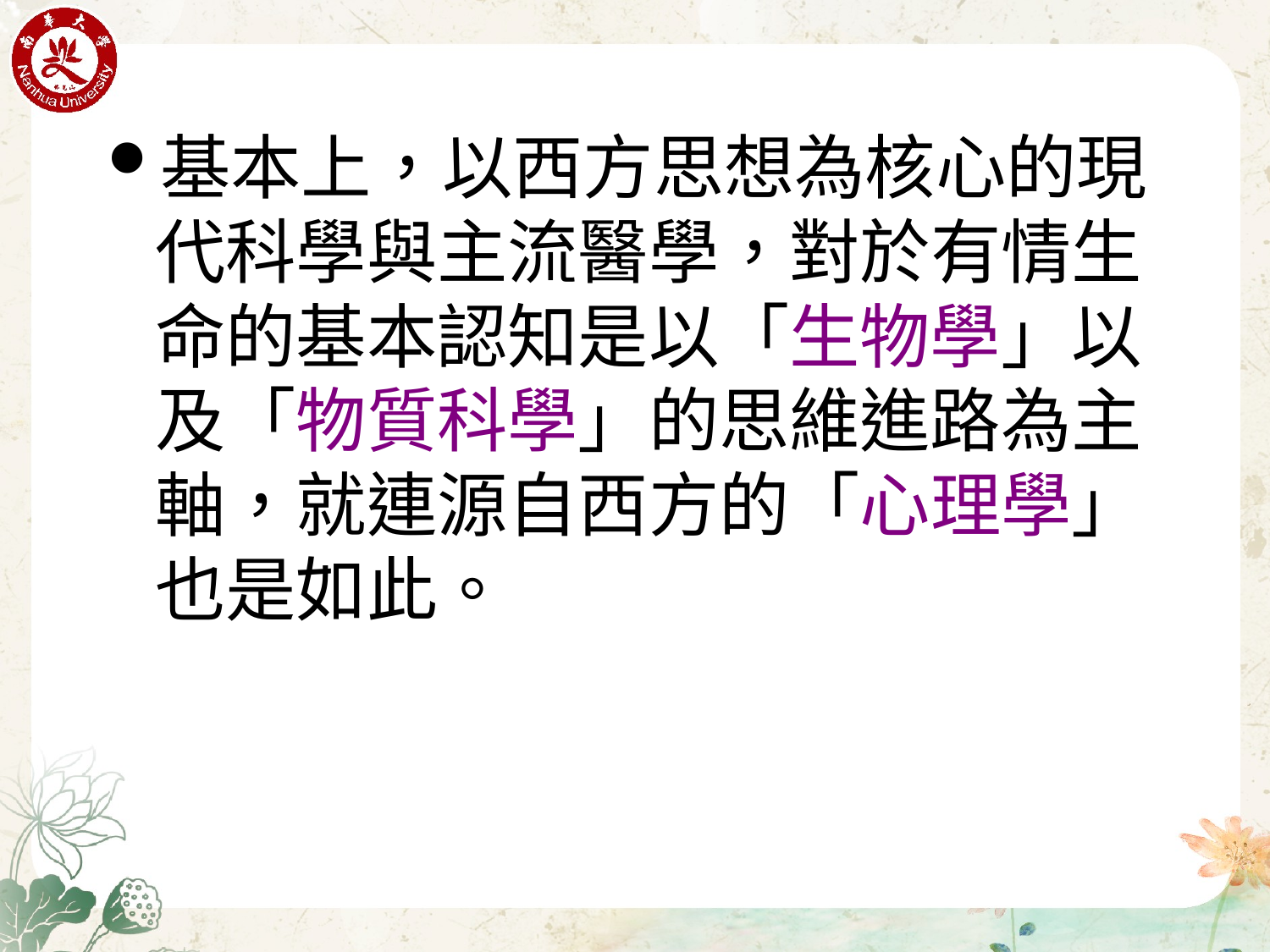

基本上，以西方思想為核心的現代科學與主流醫學，對於有情生命的基本認知是以「生物學」以及「物質科學」的思維進路為主軸，就連源自西方的「心理學」也是如此。